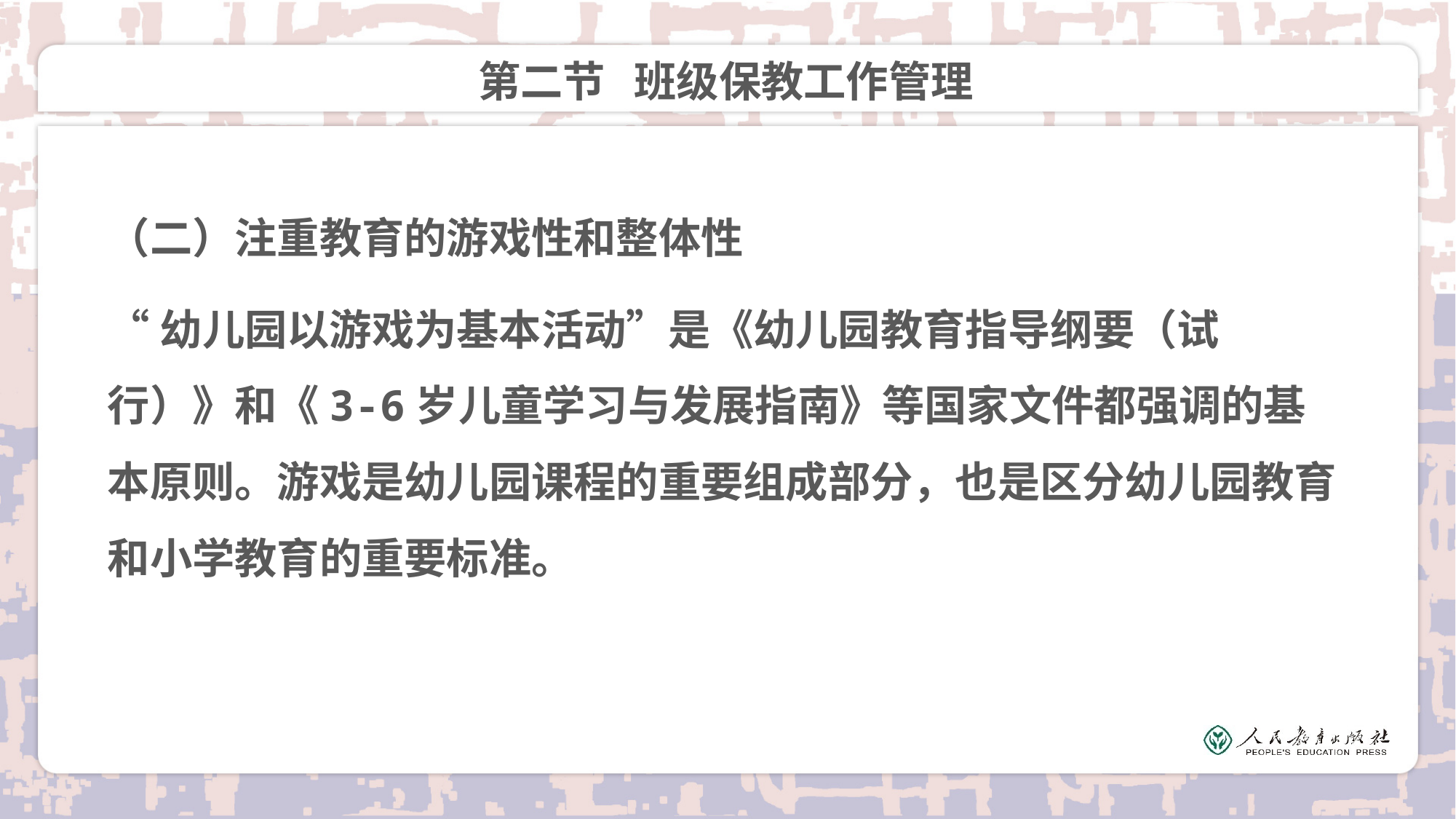

# 第二节   班级保教工作管理
（二）注重教育的游戏性和整体性
“幼儿园以游戏为基本活动”是《幼儿园教育指导纲要（试行）》和《3-6岁儿童学习与发展指南》等国家文件都强调的基本原则。游戏是幼儿园课程的重要组成部分，也是区分幼儿园教育和小学教育的重要标准。